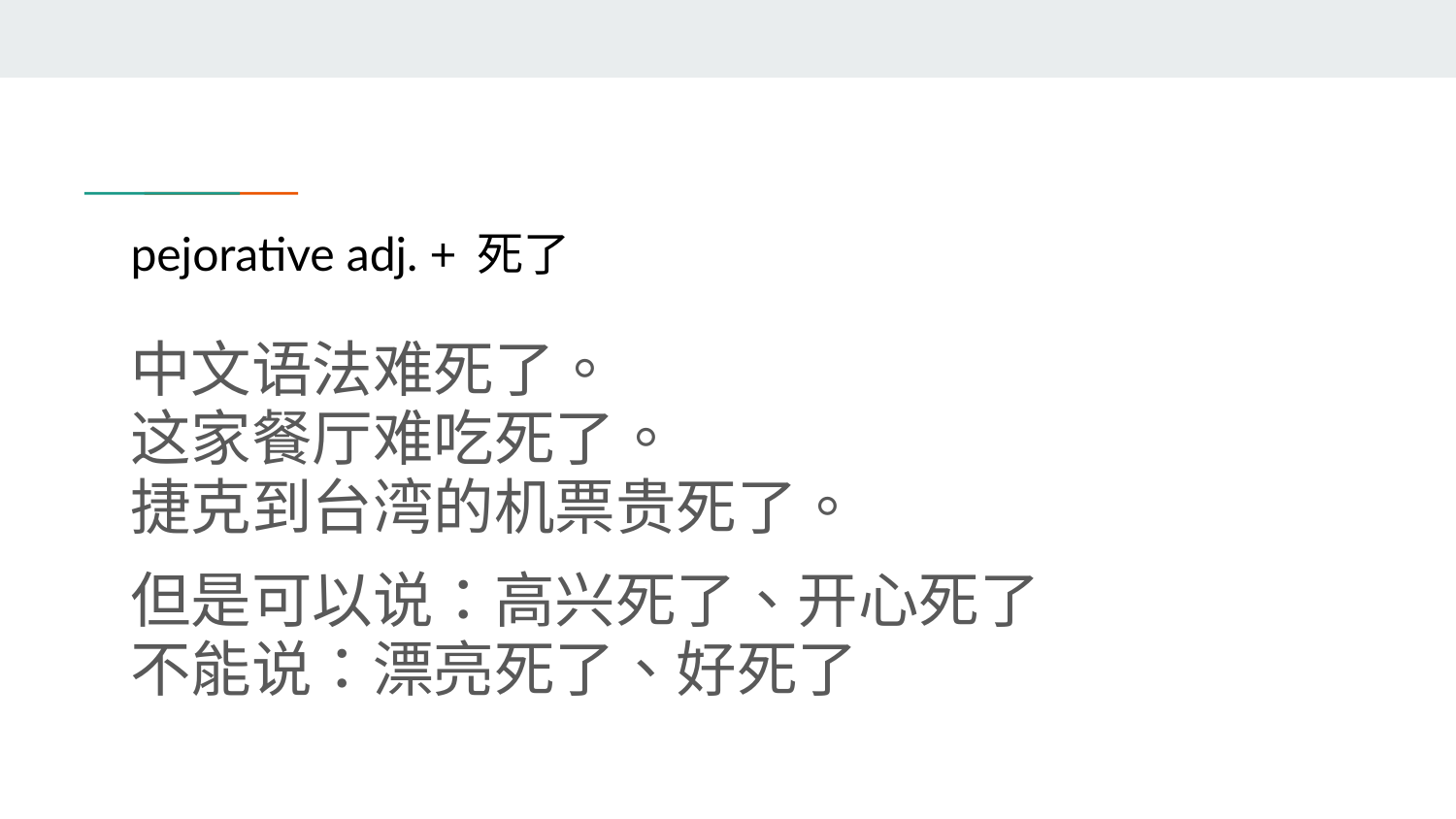

# pejorative adj. + 死了
中文语法难死了。
这家餐厅难吃死了。
捷克到台湾的机票贵死了。
但是可以说：高兴死了、开心死了
不能说：漂亮死了、好死了